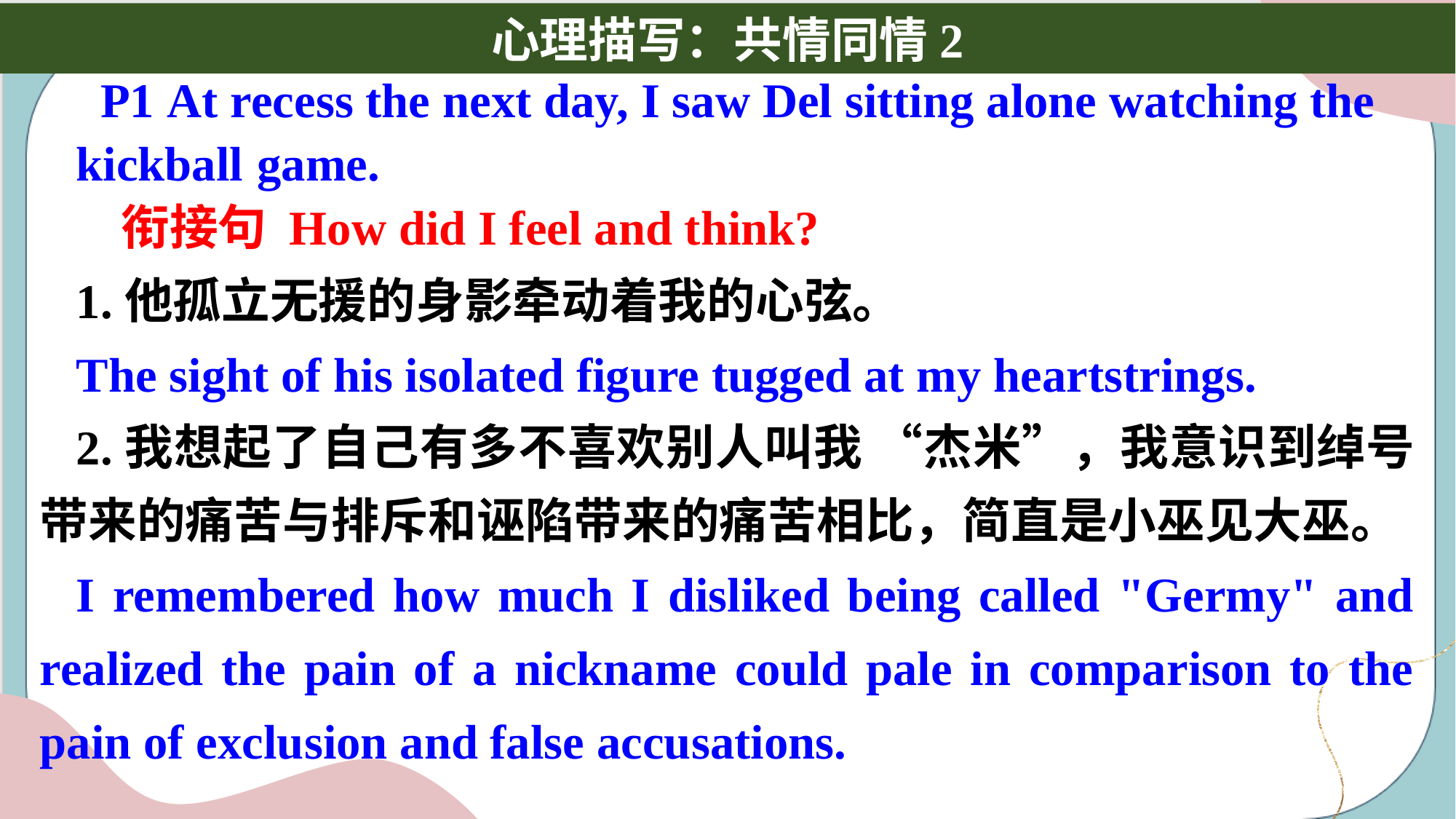

P1 At recess the next day, I saw Del sitting alone watching the
kickball game.
   衔接句 How did I feel and think?
1.他孤立无援的身影牵动着我的心弦。
The sight of his isolated figure tugged at my heartstrings.
2.我想起了自己有多不喜欢别人叫我 “杰米”，我意识到绰号带来的痛苦与排斥和诬陷带来的痛苦相比，简直是小巫见大巫。
I remembered how much I disliked being called "Germy" and realized the pain of a nickname could pale in comparison to the pain of exclusion and false accusations.
心理描写：共情同情2